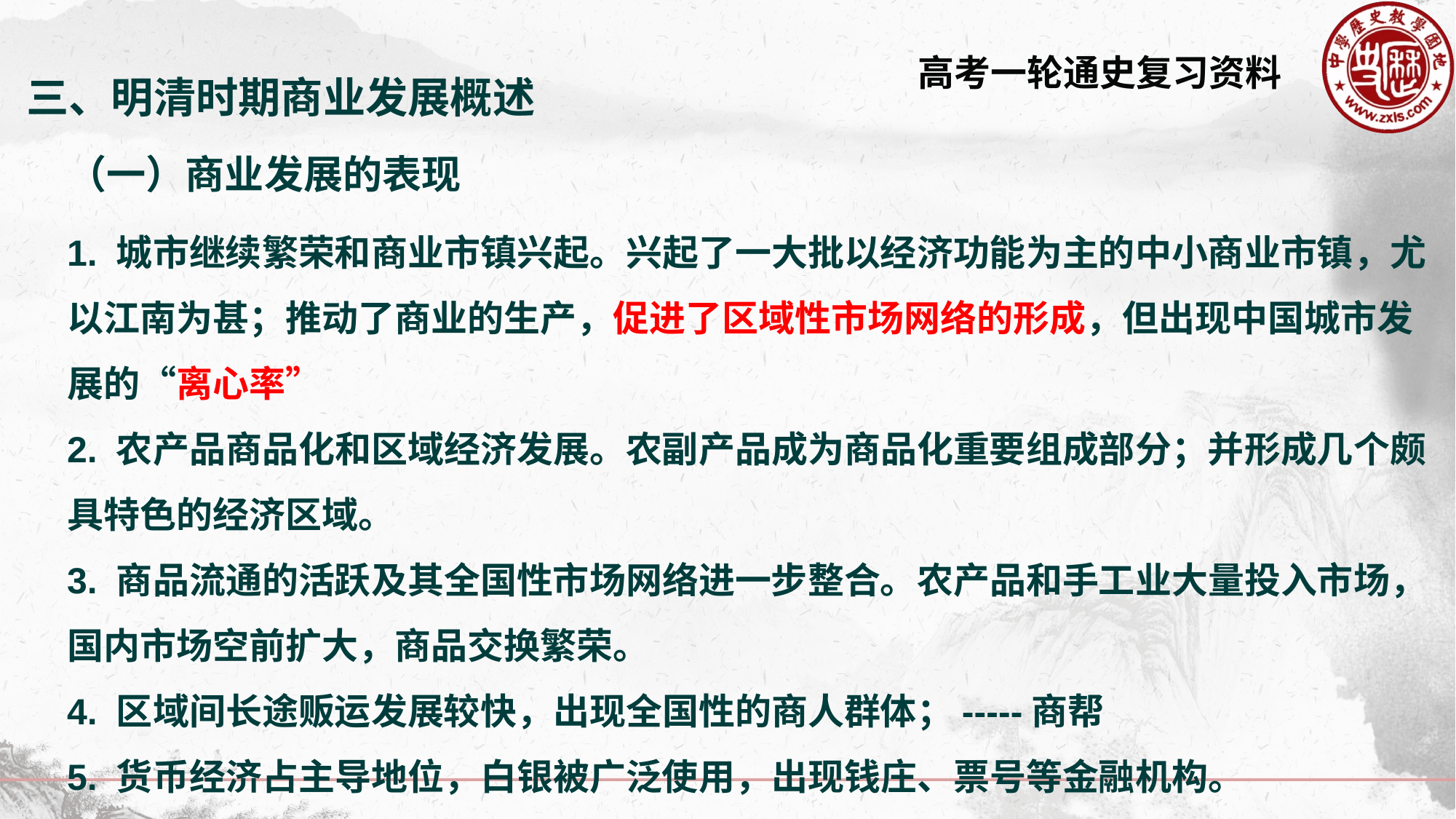

三、明清时期商业发展概述
（一）商业发展的表现
1. 城市继续繁荣和商业市镇兴起。兴起了一大批以经济功能为主的中小商业市镇，尤以江南为甚；推动了商业的生产，促进了区域性市场网络的形成，但出现中国城市发展的“离心率”
2. 农产品商品化和区域经济发展。农副产品成为商品化重要组成部分；并形成几个颇具特色的经济区域。
3. 商品流通的活跃及其全国性市场网络进一步整合。农产品和手工业大量投入市场，国内市场空前扩大，商品交换繁荣。
4. 区域间长途贩运发展较快，出现全国性的商人群体；-----商帮
5. 货币经济占主导地位，白银被广泛使用，出现钱庄、票号等金融机构。